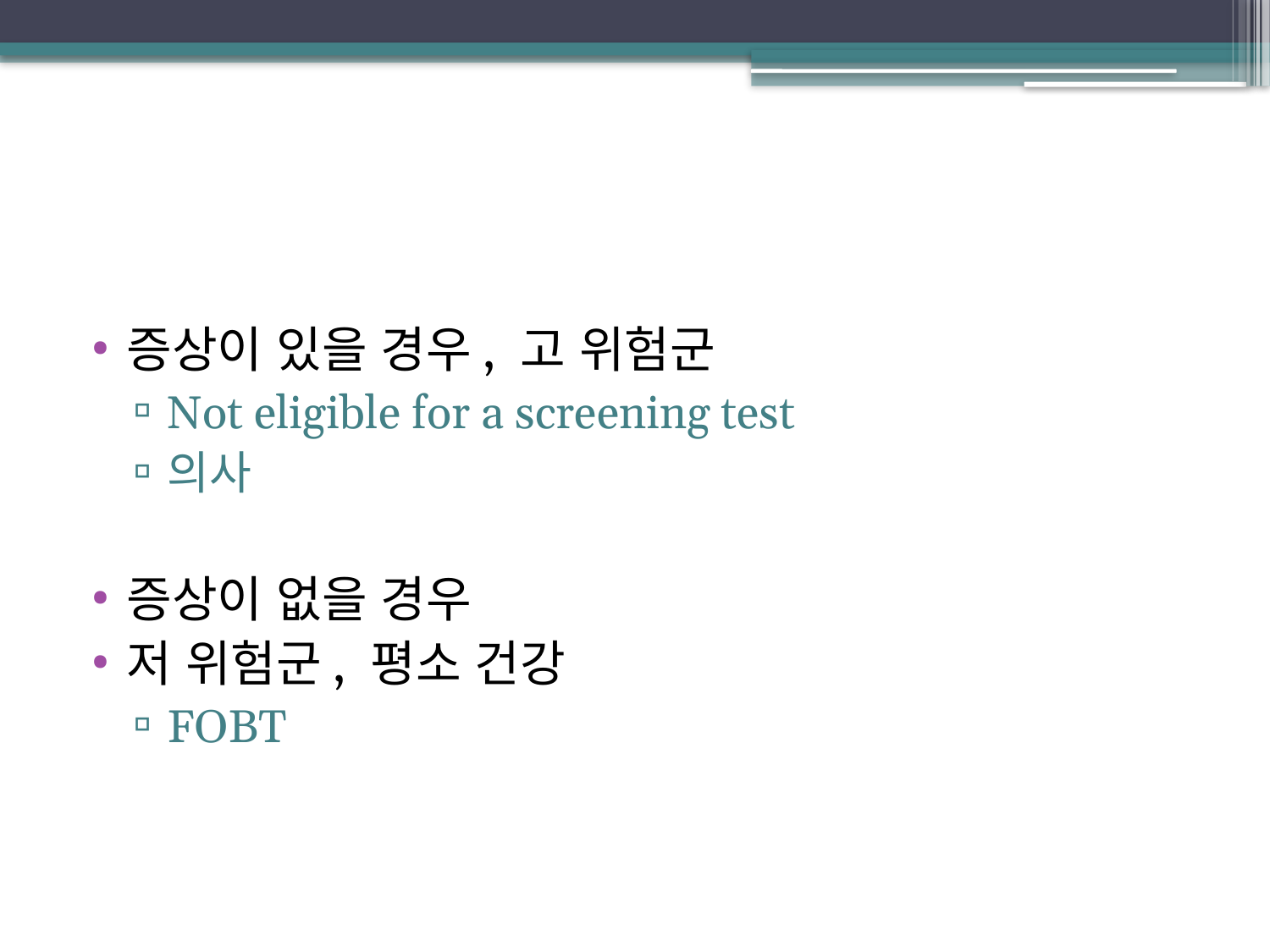

#
증상이 있을 경우, 고 위험군
Not eligible for a screening test
의사

증상이 없을 경우
저 위험군, 평소 건강
FOBT